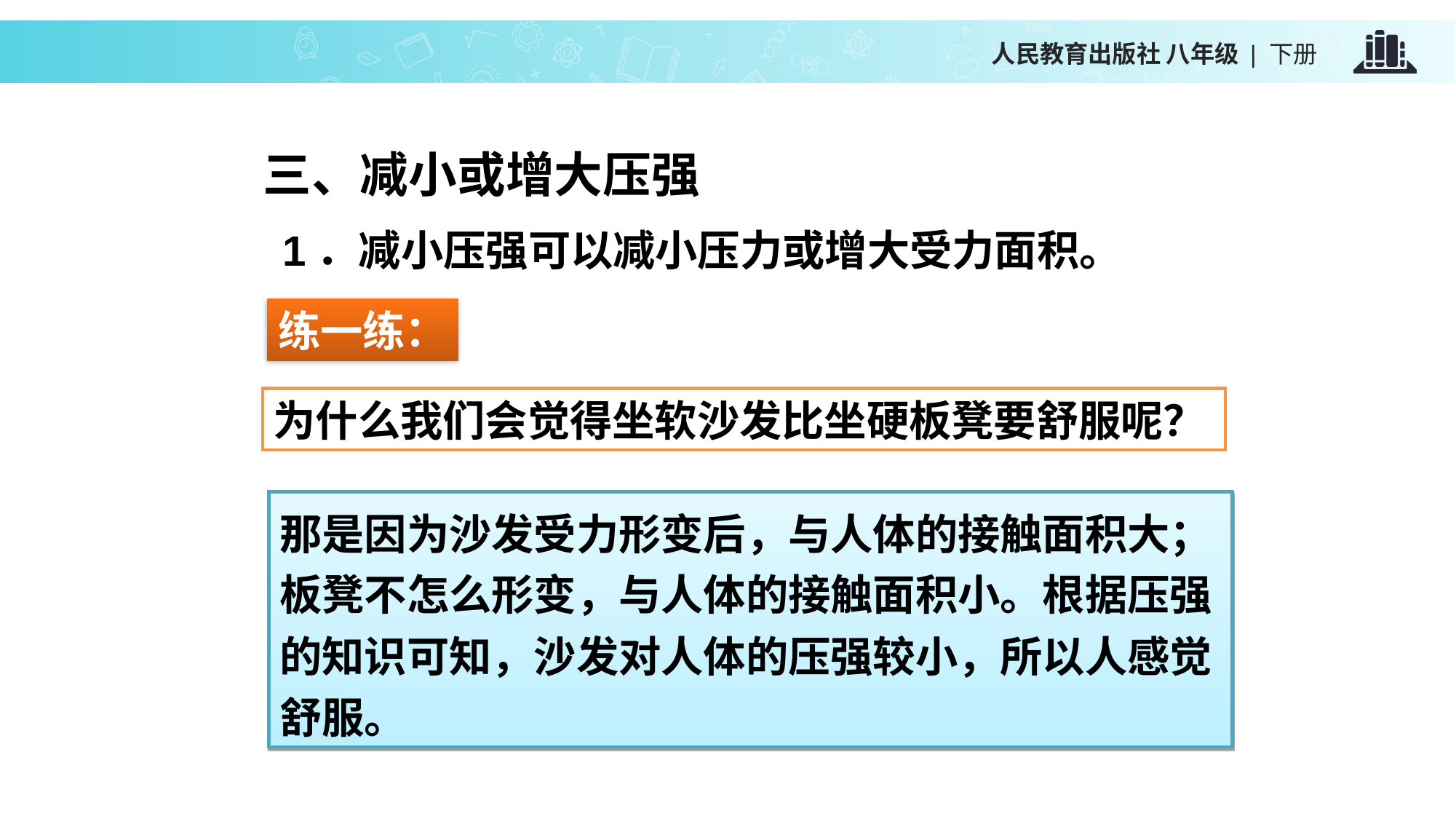

三、减小或增大压强
1．减小压强可以减小压力或增大受力面积。
练一练：
为什么我们会觉得坐软沙发比坐硬板凳要舒服呢？
那是因为沙发受力形变后，与人体的接触面积大；板凳不怎么形变，与人体的接触面积小。根据压强的知识可知，沙发对人体的压强较小，所以人感觉舒服。